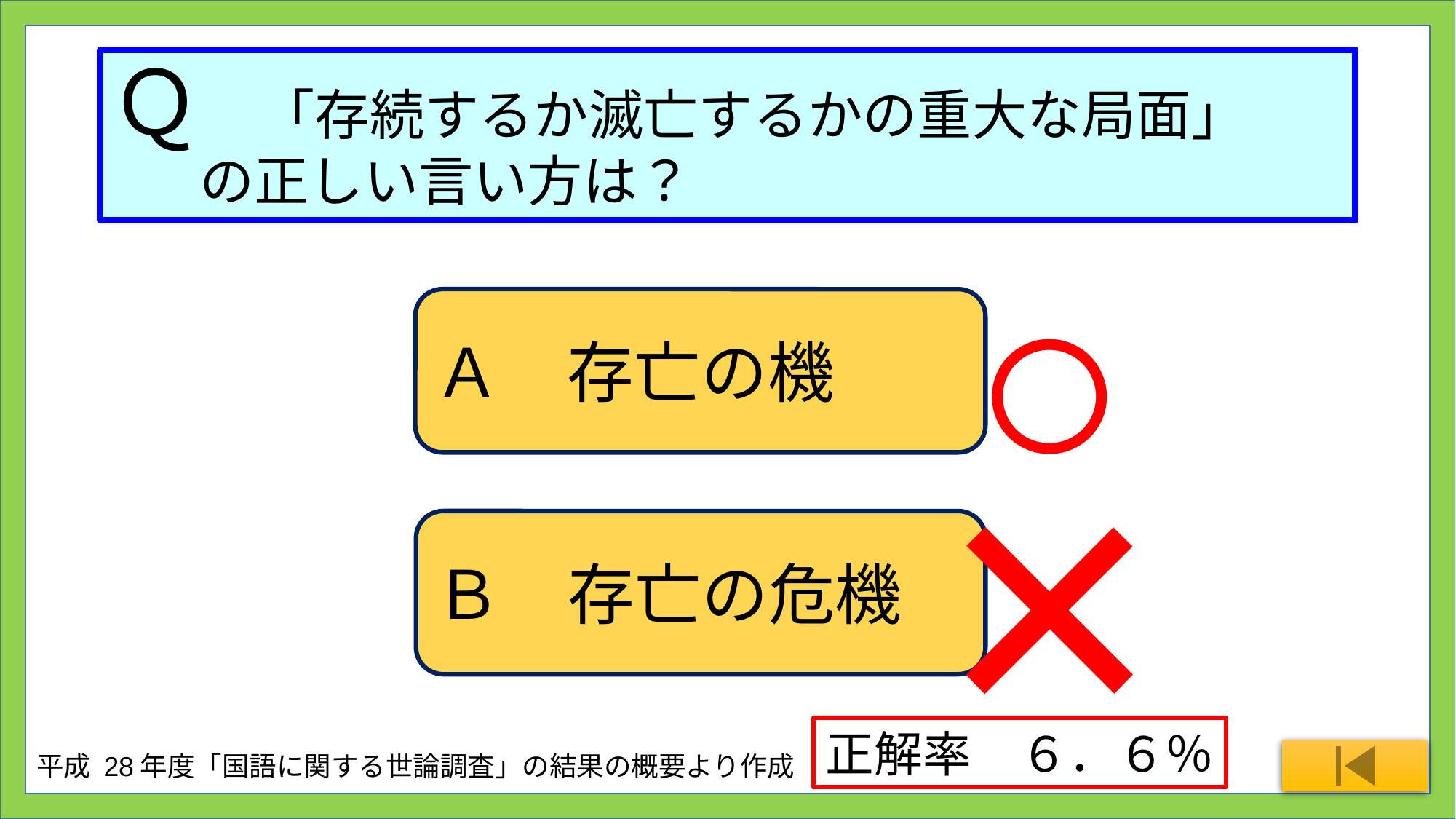

# Ｑ　「存続するか滅亡するかの重大な局面」 の正しい言い方は？
○
Ａ　存亡の機
×
Ｂ　存亡の危機
正解率　６．６％

平成 28年度「国語に関する世論調査」の結果の概要より作成